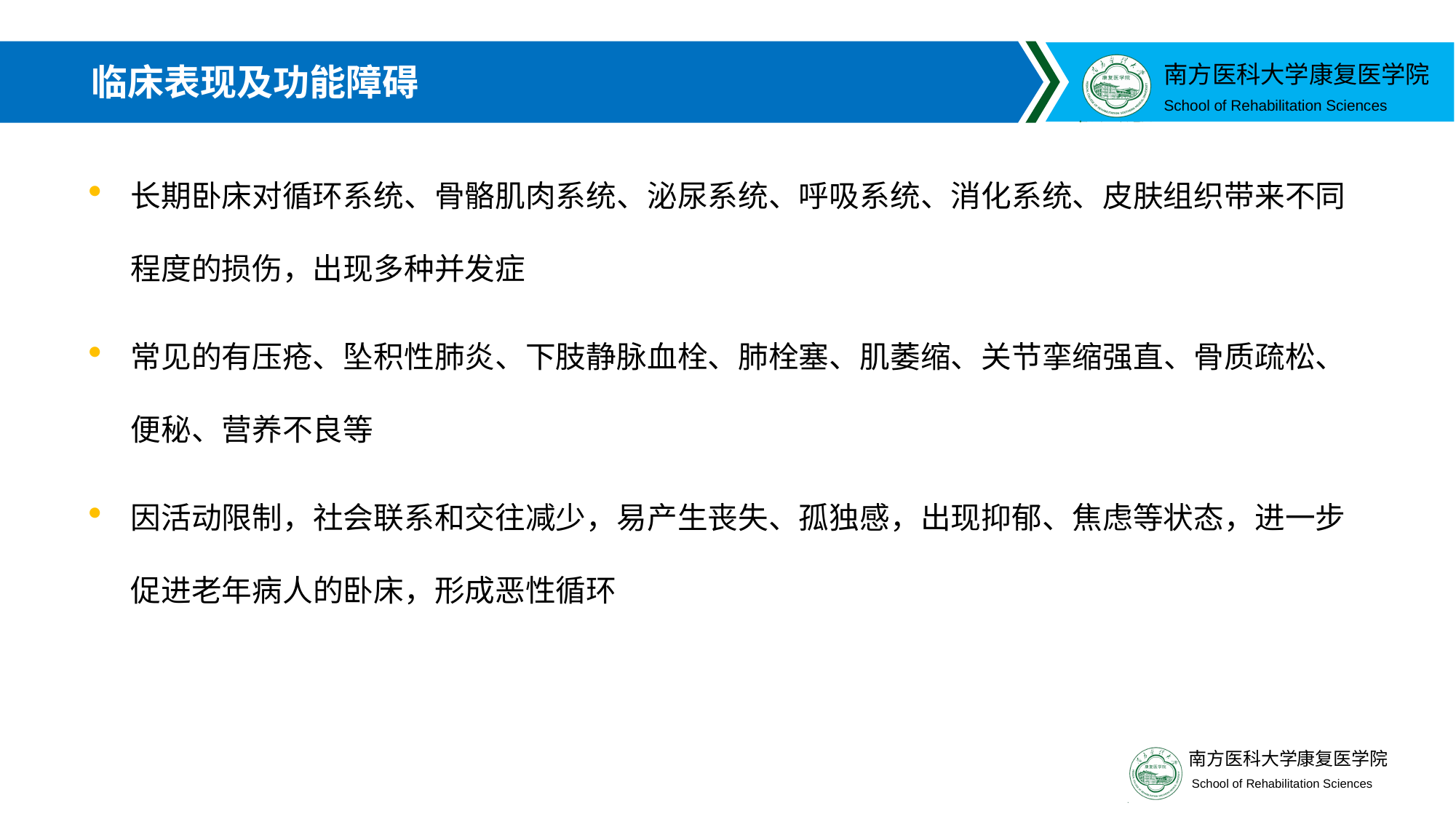

# 临床表现及功能障碍
长期卧床对循环系统、骨骼肌肉系统、泌尿系统、呼吸系统、消化系统、皮肤组织带来不同程度的损伤，出现多种并发症
常见的有压疮、坠积性肺炎、下肢静脉血栓、肺栓塞、肌萎缩、关节挛缩强直、骨质疏松、便秘、营养不良等
因活动限制，社会联系和交往减少，易产生丧失、孤独感，出现抑郁、焦虑等状态，进一步促进老年病人的卧床，形成恶性循环